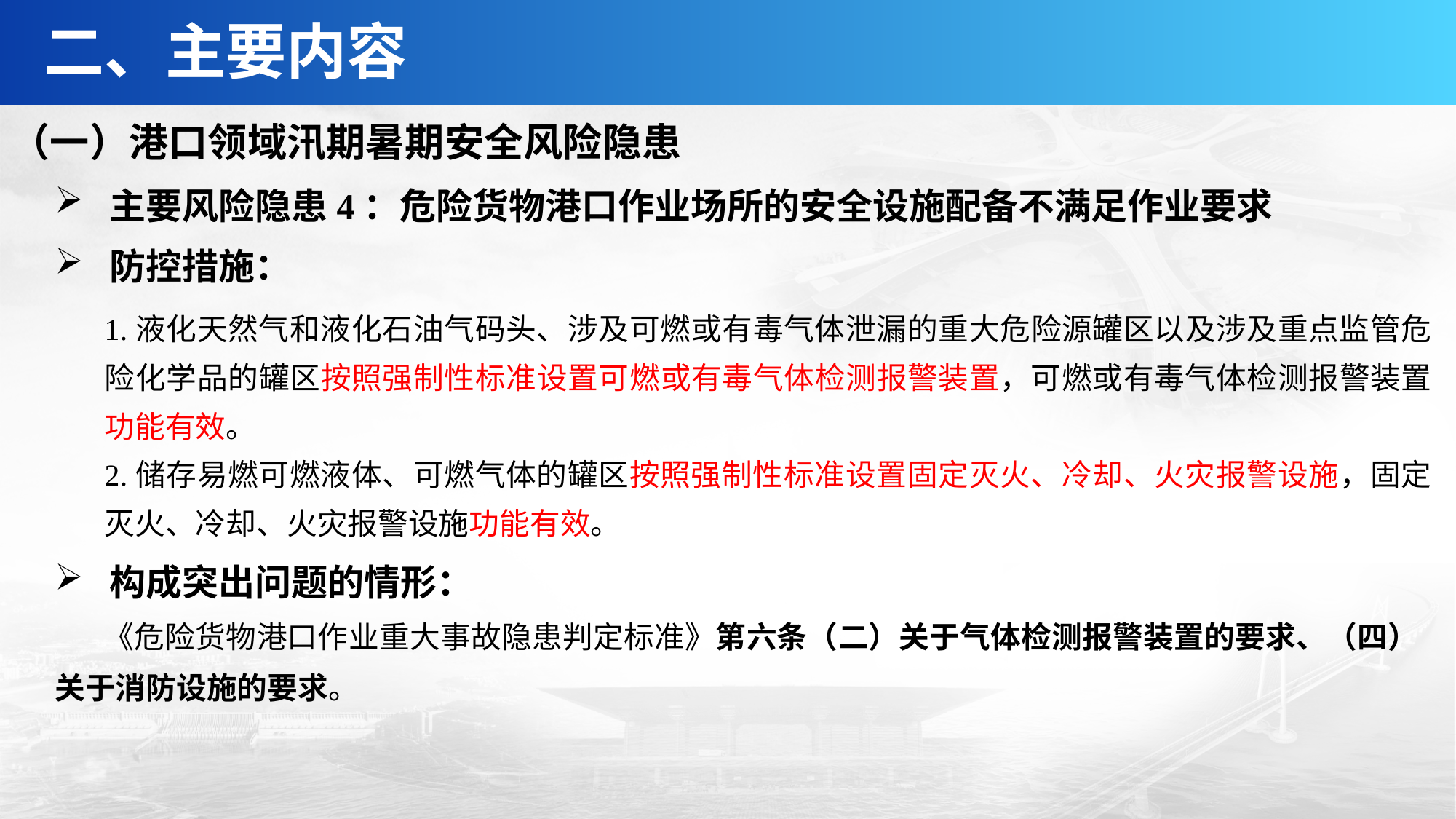

二、主要内容
（一）港口领域汛期暑期安全风险隐患
主要风险隐患4：危险货物港口作业场所的安全设施配备不满足作业要求
防控措施：
1.液化天然气和液化石油气码头、涉及可燃或有毒气体泄漏的重大危险源罐区以及涉及重点监管危险化学品的罐区按照强制性标准设置可燃或有毒气体检测报警装置，可燃或有毒气体检测报警装置功能有效。
2.储存易燃可燃液体、可燃气体的罐区按照强制性标准设置固定灭火、冷却、火灾报警设施，固定灭火、冷却、火灾报警设施功能有效。
构成突出问题的情形：
      《危险货物港口作业重大事故隐患判定标准》第六条（二）关于气体检测报警装置的要求、（四）关于消防设施的要求。
9